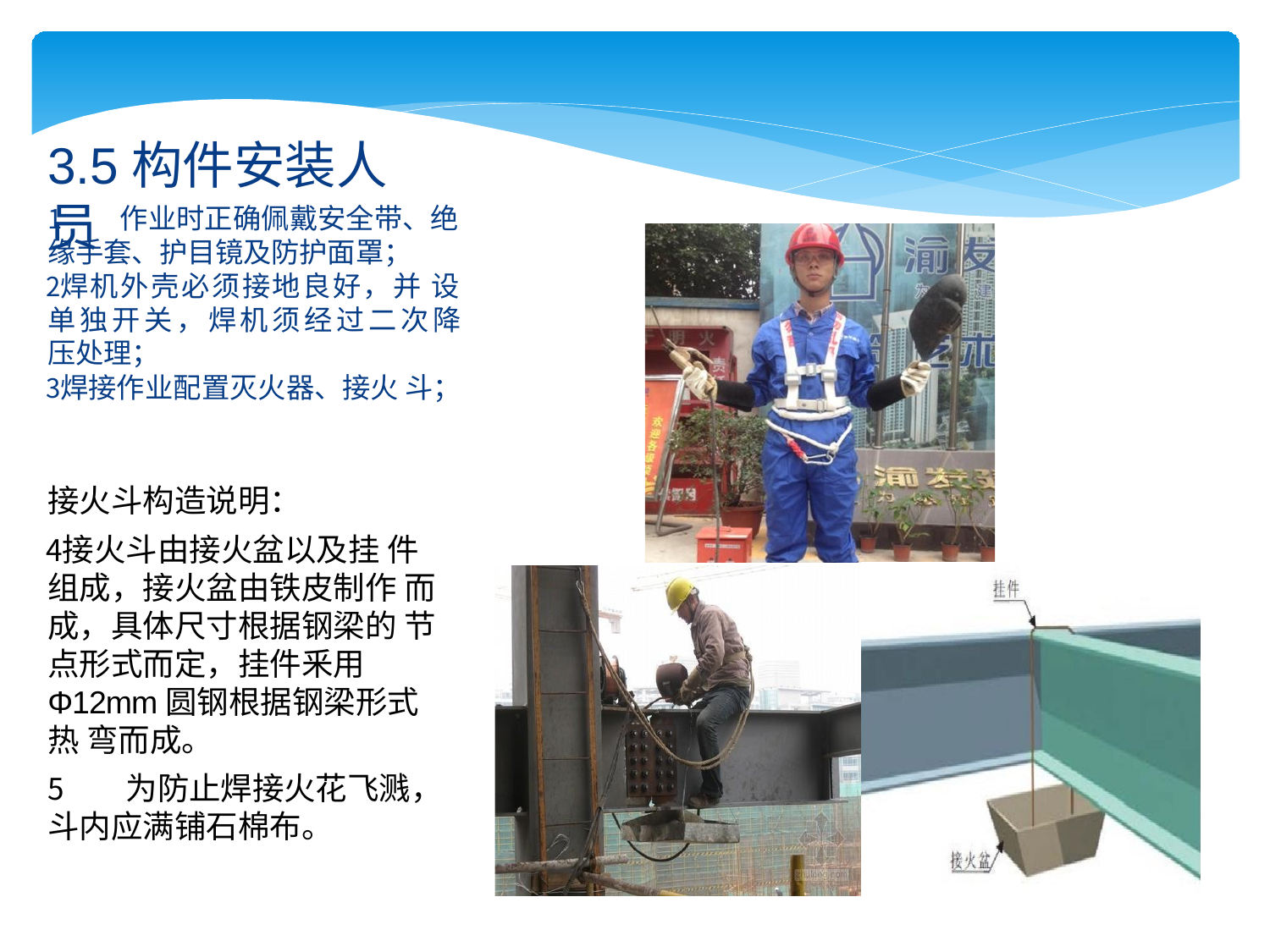

# 3.5构件安装人员
作业时正确佩戴安全带、绝
缘手套、护目镜及防护面罩；
焊机外壳必须接地良好，并 设单独开关，焊机须经过二次降 压处理；
焊接作业配置灭火器、接火 斗；

接火斗构造说明：
接火斗由接火盆以及挂 件组成，接火盆由铁皮制作 而成，具体尺寸根据钢梁的 节点形式而定，挂件釆用 Φ12mm圆钢根据钢梁形式热 弯而成。
为防止焊接火花飞溅，
斗内应满铺石棉布。